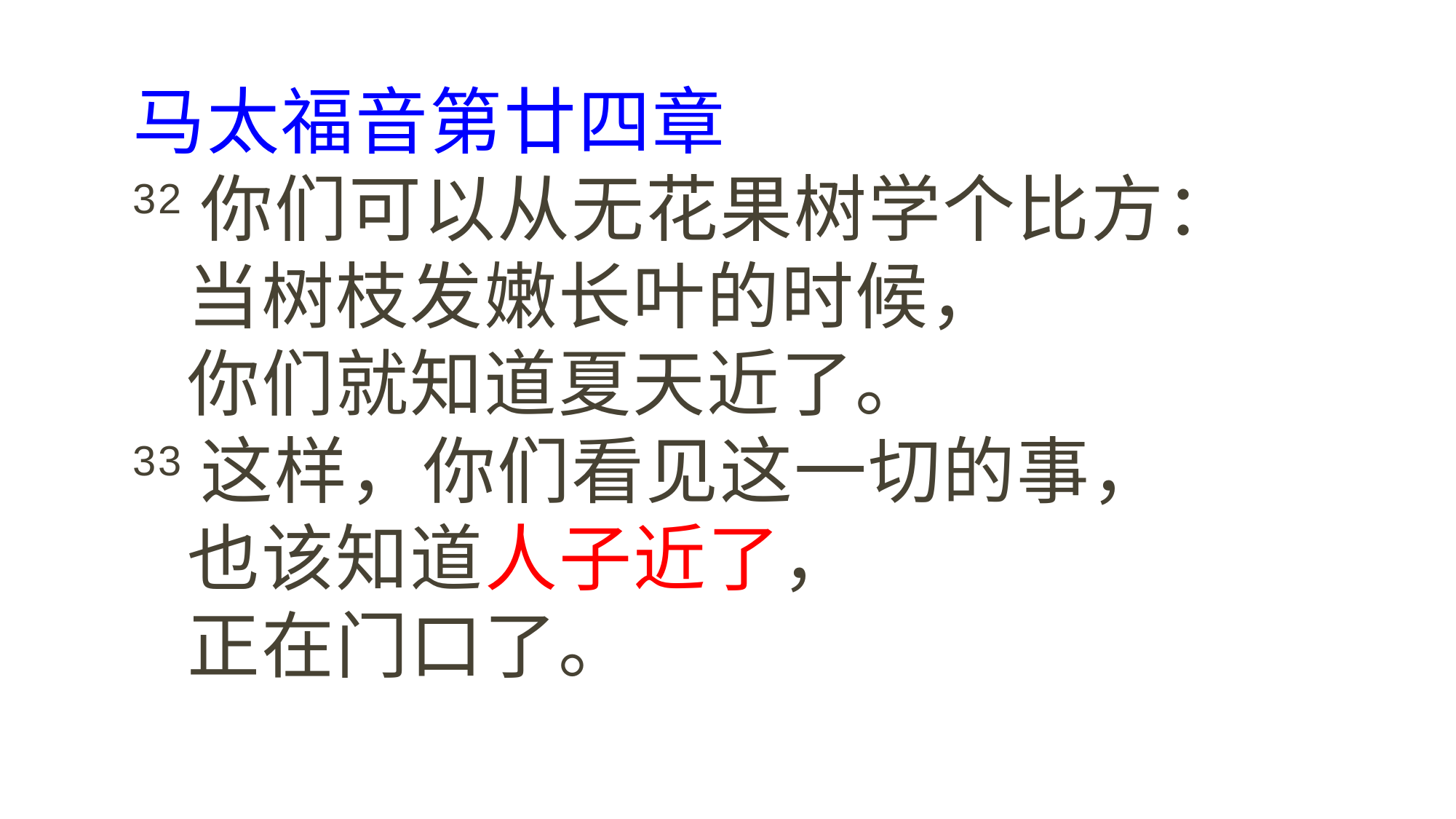

# 马太福音第廿四章 32你们可以从无花果树学个比方： 当树枝发嫩长叶的时候， 你们就知道夏天近了。 33这样，你们看见这一切的事， 也该知道人子近了， 正在门口了。